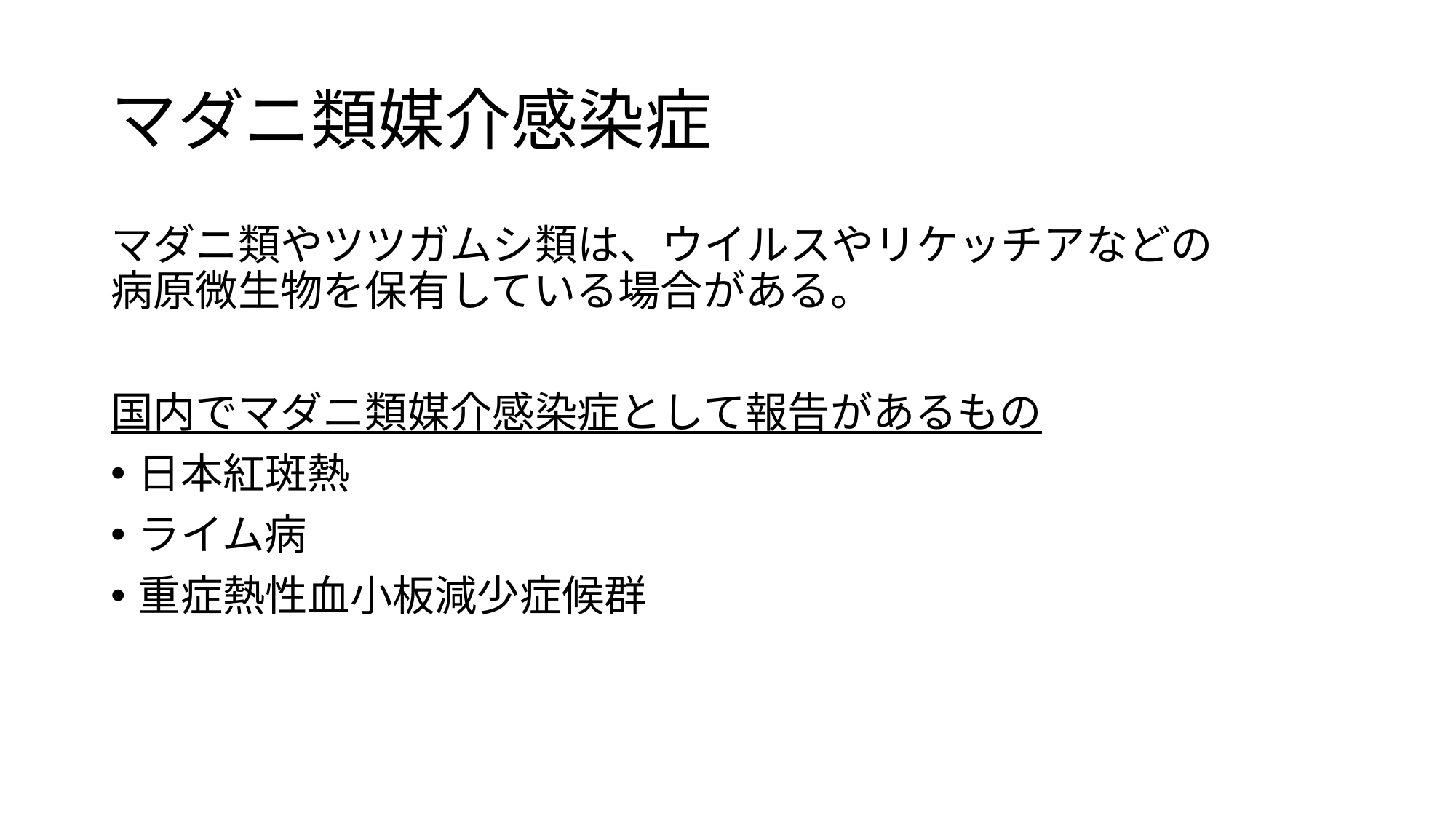

# マダニ類媒介感染症
マダニ類やツツガムシ類は、ウイルスやリケッチアなどの
病原微生物を保有している場合がある。

国内でマダニ類媒介感染症として報告があるもの
日本紅斑熱
ライム病
重症熱性血小板減少症候群